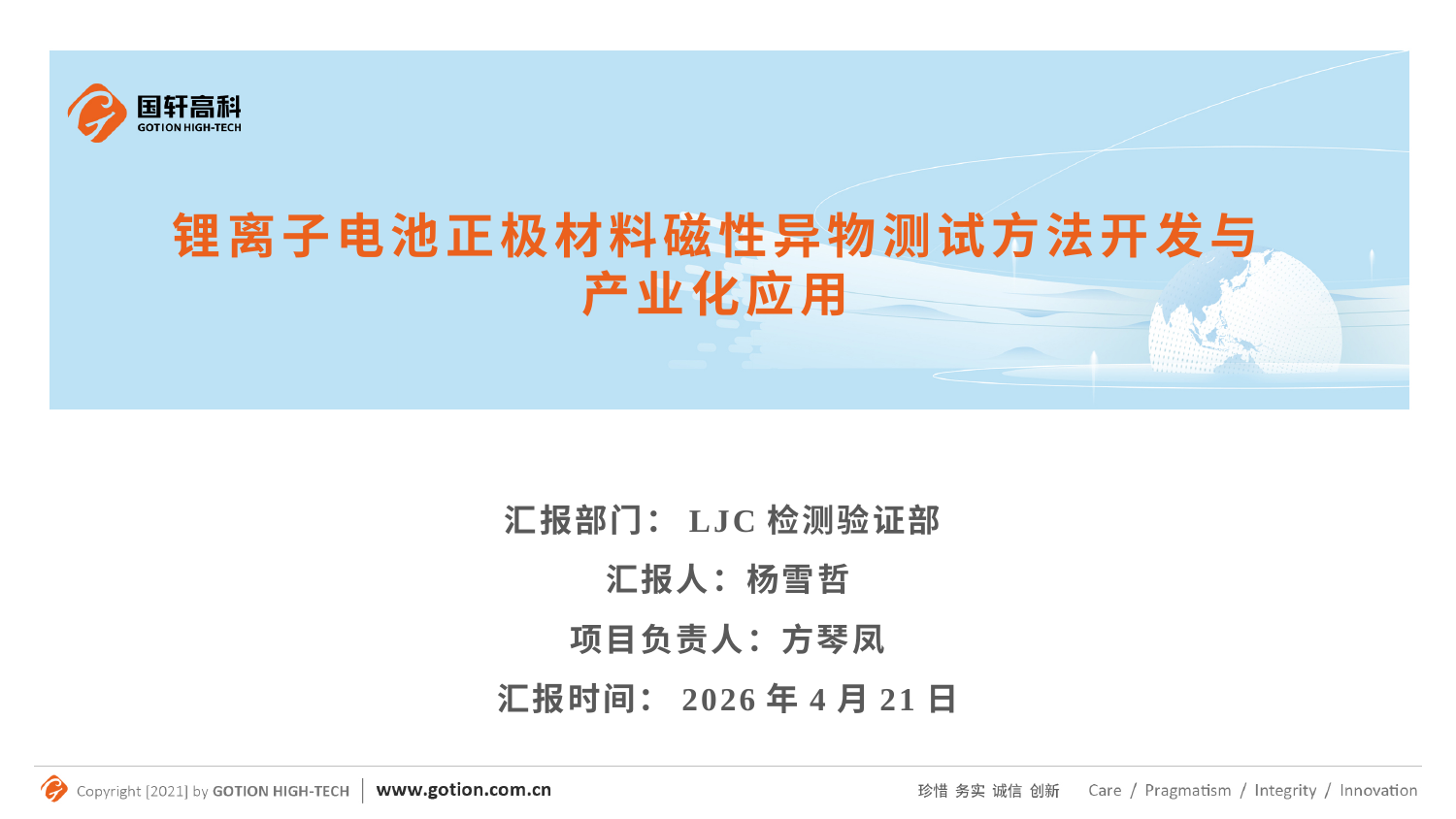

锂离子电池正极材料磁性异物测试方法开发与
产业化应用
汇报部门：LJC检测验证部
汇报人：杨雪哲
项目负责人：方琴凤
汇报时间：2026年4月21日